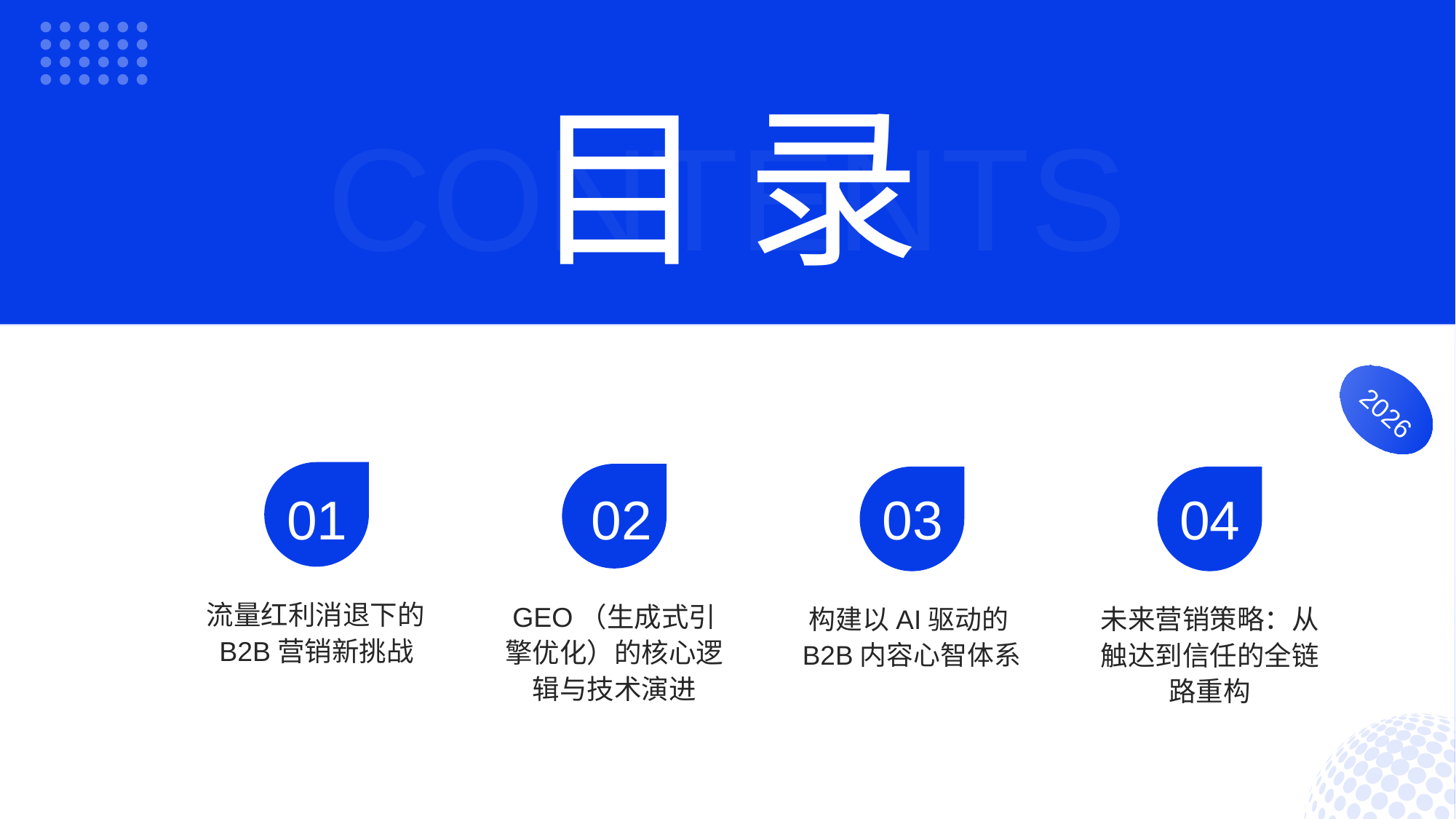

目 录
CONTENTS

2026

01
02
03
04
流量红利消退下的B2B营销新挑战
GEO（生成式引擎优化）的核心逻辑与技术演进
构建以AI驱动的B2B内容心智体系
未来营销策略：从触达到信任的全链路重构